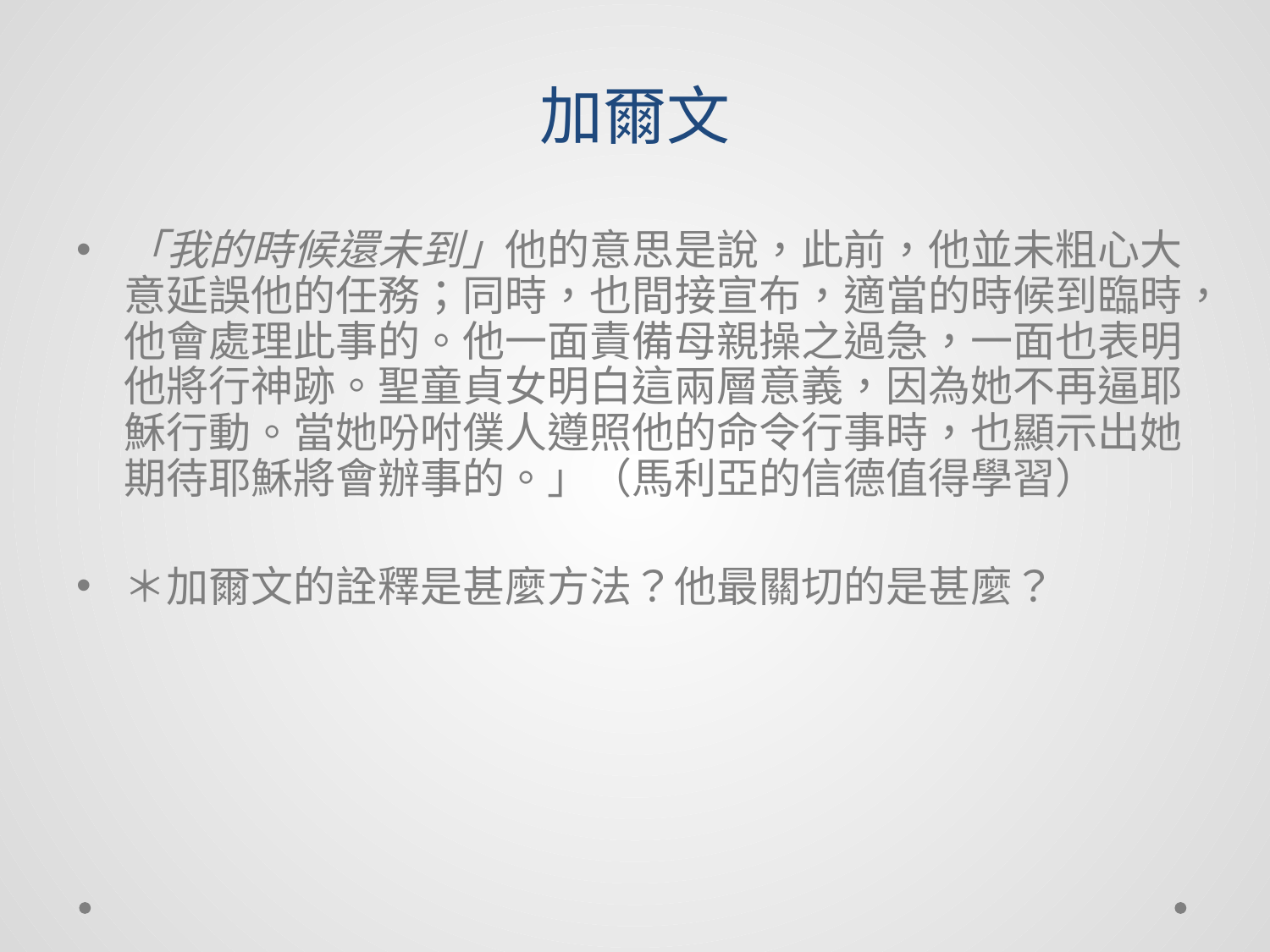

# 加爾文
「我的時候還未到」他的意思是說，此前，他並未粗心大意延誤他的任務；同時，也間接宣布，適當的時候到臨時，他會處理此事的。他一面責備母親操之過急，一面也表明他將行神跡。聖童貞女明白這兩層意義，因為她不再逼耶穌行動。當她吩咐僕人遵照他的命令行事時，也顯示出她期待耶穌將會辦事的。」（馬利亞的信德值得學習）

＊加爾文的詮釋是甚麼方法？他最關切的是甚麼？